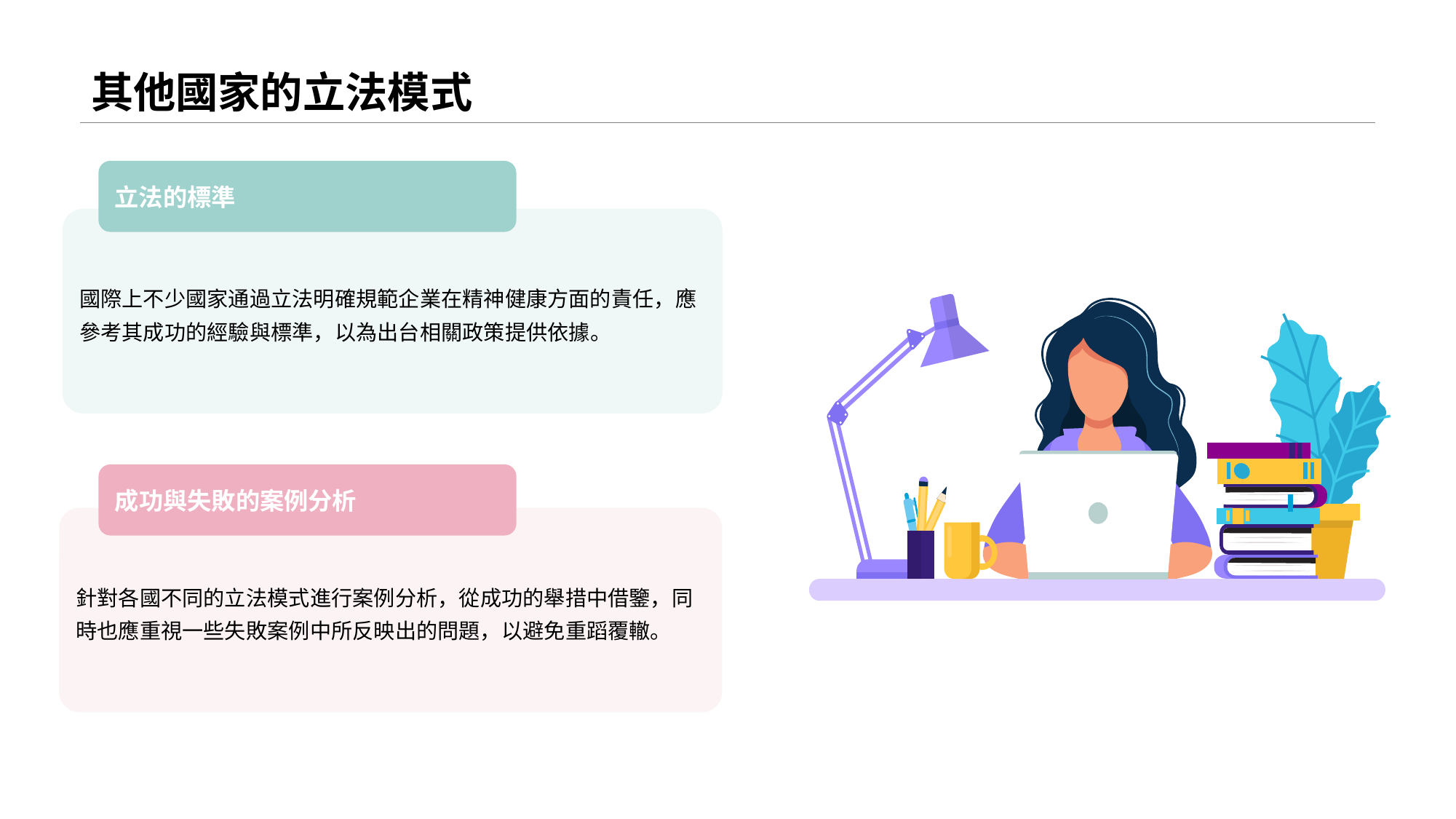

# 其他國家的立法模式
立法的標準
國際上不少國家通過立法明確規範企業在精神健康方面的責任，應參考其成功的經驗與標準，以為出台相關政策提供依據。

成功與失敗的案例分析
針對各國不同的立法模式進行案例分析，從成功的舉措中借鑒，同時也應重視一些失敗案例中所反映出的問題，以避免重蹈覆轍。